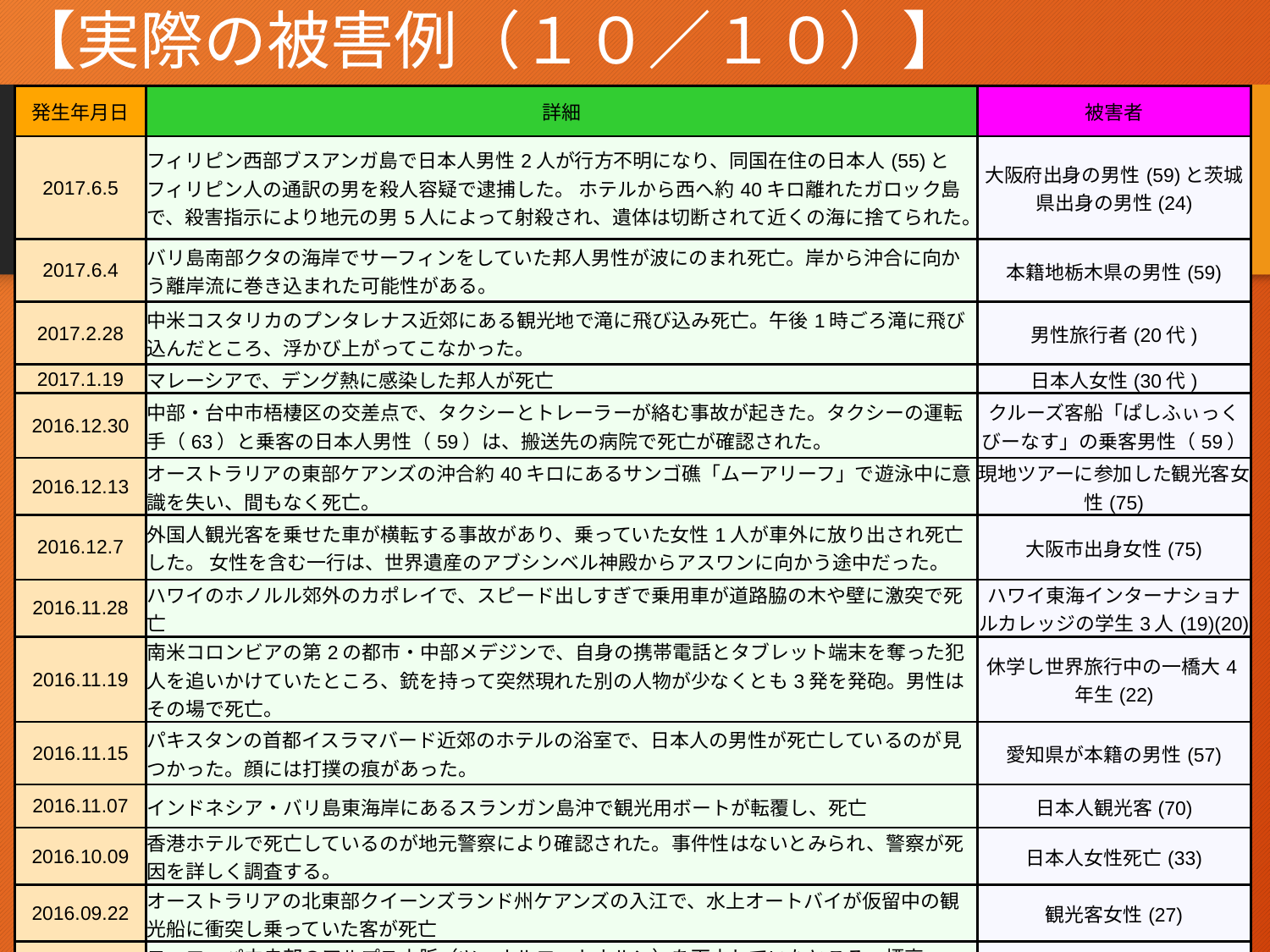

# 【実際の被害例（１０／１０）】
| 発生年月日 | 詳細 | 被害者 |
| --- | --- | --- |
| 2017.6.5 | フィリピン西部ブスアンガ島で日本人男性2人が行方不明になり、同国在住の日本人(55)とフィリピン人の通訳の男を殺人容疑で逮捕した。 ホテルから西へ約40キロ離れたガロック島で、殺害指示により地元の男5人によって射殺され、遺体は切断されて近くの海に捨てられた。 | 大阪府出身の男性(59)と茨城県出身の男性(24) |
| 2017.6.4 | バリ島南部クタの海岸でサーフィンをしていた邦人男性が波にのまれ死亡。岸から沖合に向かう離岸流に巻き込まれた可能性がある。 | 本籍地栃木県の男性(59) |
| 2017.2.28 | 中米コスタリカのプンタレナス近郊にある観光地で滝に飛び込み死亡。午後1時ごろ滝に飛び込んだところ、浮かび上がってこなかった。 | 男性旅行者(20代) |
| 2017.1.19 | マレーシアで、デング熱に感染した邦人が死亡 | 日本人女性(30代) |
| 2016.12.30 | 中部・台中市梧棲区の交差点で、タクシーとトレーラーが絡む事故が起きた。タクシーの運転手（63）と乗客の日本人男性（59）は、搬送先の病院で死亡が確認された。 | クルーズ客船「ぱしふぃっくびーなす」の乗客男性（59） |
| 2016.12.13 | オーストラリアの東部ケアンズの沖合約40キロにあるサンゴ礁「ムーアリーフ」で遊泳中に意識を失い、間もなく死亡。 | 現地ツアーに参加した観光客女性(75) |
| 2016.12.7 | 外国人観光客を乗せた車が横転する事故があり、乗っていた女性1人が車外に放り出され死亡した。 女性を含む一行は、世界遺産のアブシンベル神殿からアスワンに向かう途中だった。 | 大阪市出身女性(75) |
| 2016.11.28 | ハワイのホノルル郊外のカポレイで、スピード出しすぎで乗用車が道路脇の木や壁に激突で死亡 | ハワイ東海インターナショナルカレッジの学生3人(19)(20) |
| 2016.11.19 | 南米コロンビアの第2の都市・中部メデジンで、自身の携帯電話とタブレット端末を奪った犯人を追いかけていたところ、銃を持って突然現れた別の人物が少なくとも3発を発砲。男性はその場で死亡。 | 休学し世界旅行中の一橋大4年生(22) |
| 2016.11.15 | パキスタンの首都イスラマバード近郊のホテルの浴室で、日本人の男性が死亡しているのが見つかった。顔には打撲の痕があった。 | 愛知県が本籍の男性(57) |
| 2016.11.07 | インドネシア・バリ島東海岸にあるスランガン島沖で観光用ボートが転覆し、死亡 | 日本人観光客(70) |
| 2016.10.09 | 香港ホテルで死亡しているのが地元警察により確認された。事件性はないとみられ、警察が死因を詳しく調査する。 | 日本人女性死亡(33) |
| 2016.09.22 | オーストラリアの北東部クイーンズランド州ケアンズの入江で、水上オートバイが仮留中の観光船に衝突し乗っていた客が死亡 | 観光客女性(27) |
| 2016.8.11 | ヨーロッパ中央部のアルプス山脈（ツィナルロートホルン）を下山していたところ、標高3930m地点で滑落して死亡。 | 登山をしていた男性(57歳) |
3